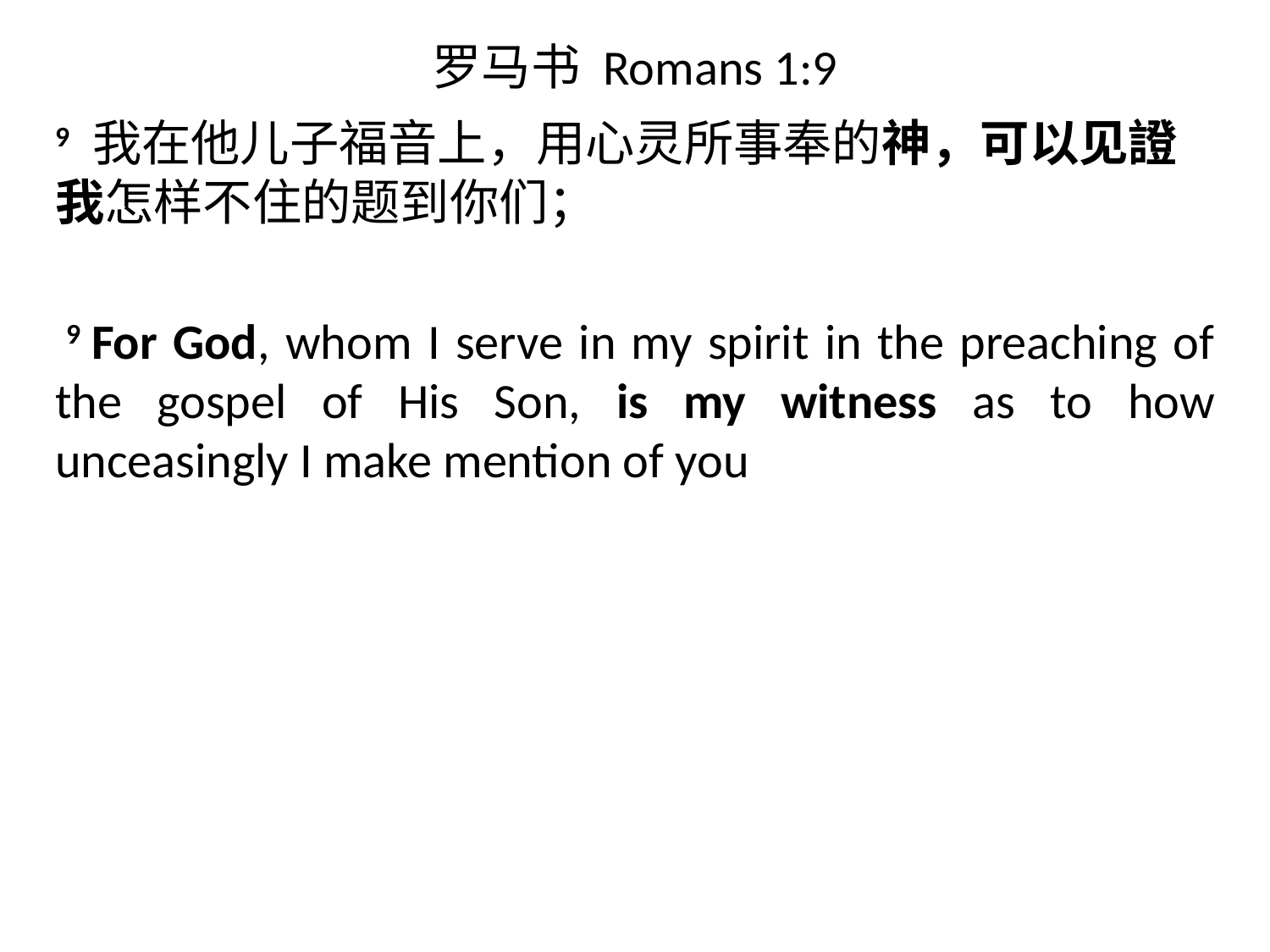

# 罗马书 Romans 1:9
9 我在他儿子福音上，用心灵所事奉的神，可以见證我怎样不住的题到你们；

 9 ​For God, whom I serve in my spirit in the preaching of the gospel of His Son, is my witness as to how unceasingly I make mention of you